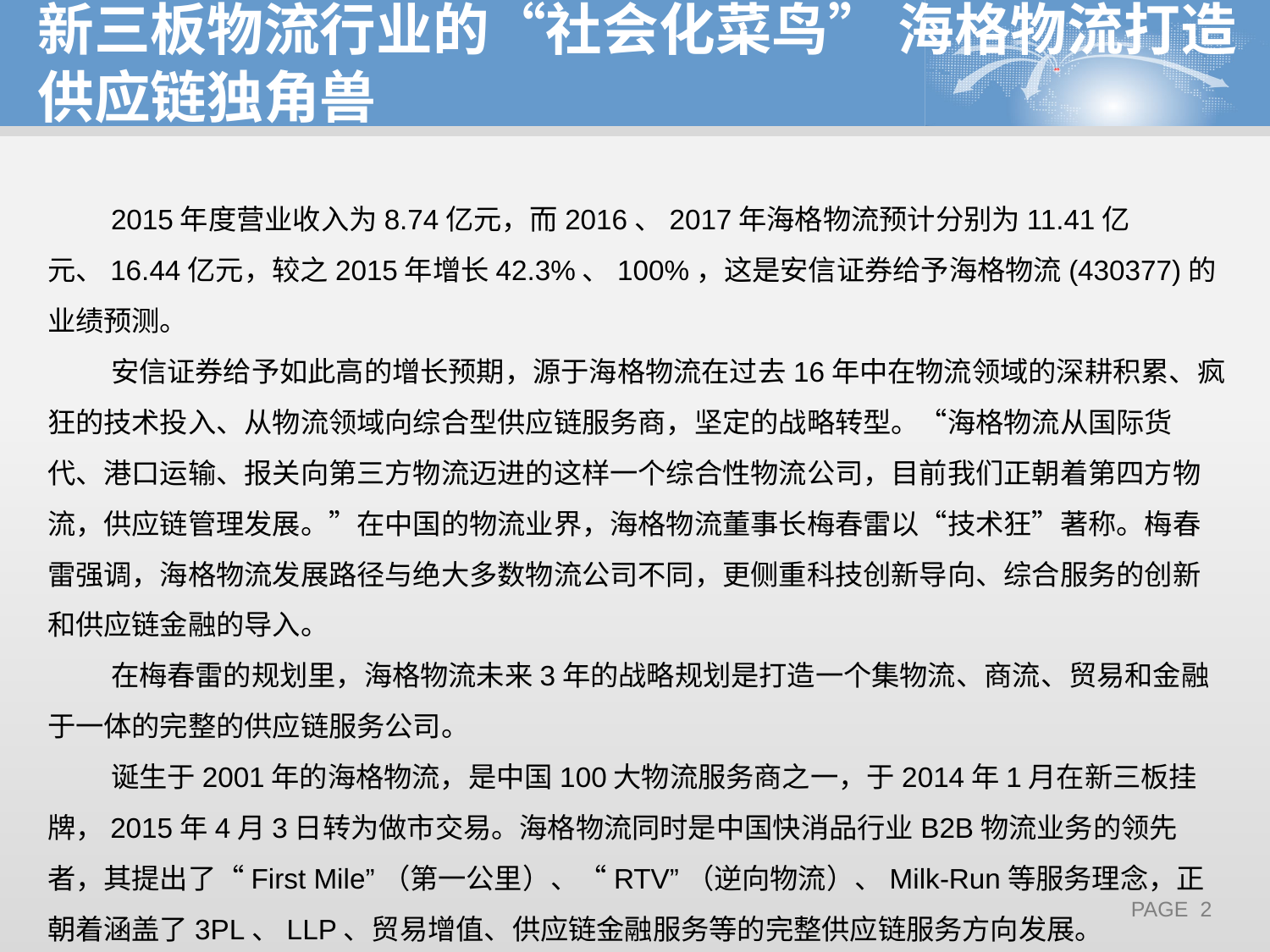

新三板物流行业的“社会化菜鸟” 海格物流打造供应链独角兽
2015年度营业收入为8.74亿元，而2016、2017年海格物流预计分别为11.41亿元、16.44亿元，较之2015年增长42.3%、100%，这是安信证券给予海格物流(430377)的业绩预测。
安信证券给予如此高的增长预期，源于海格物流在过去16年中在物流领域的深耕积累、疯狂的技术投入、从物流领域向综合型供应链服务商，坚定的战略转型。“海格物流从国际货代、港口运输、报关向第三方物流迈进的这样一个综合性物流公司，目前我们正朝着第四方物流，供应链管理发展。”在中国的物流业界，海格物流董事长梅春雷以“技术狂”著称。梅春雷强调，海格物流发展路径与绝大多数物流公司不同，更侧重科技创新导向、综合服务的创新和供应链金融的导入。
在梅春雷的规划里，海格物流未来3年的战略规划是打造一个集物流、商流、贸易和金融于一体的完整的供应链服务公司。
诞生于2001年的海格物流，是中国100大物流服务商之一，于2014年1月在新三板挂牌，2015年4月3日转为做市交易。海格物流同时是中国快消品行业B2B物流业务的领先者，其提出了“First Mile”（第一公里）、“RTV”（逆向物流）、Milk-Run等服务理念，正朝着涵盖了3PL、LLP、贸易增值、供应链金融服务等的完整供应链服务方向发展。